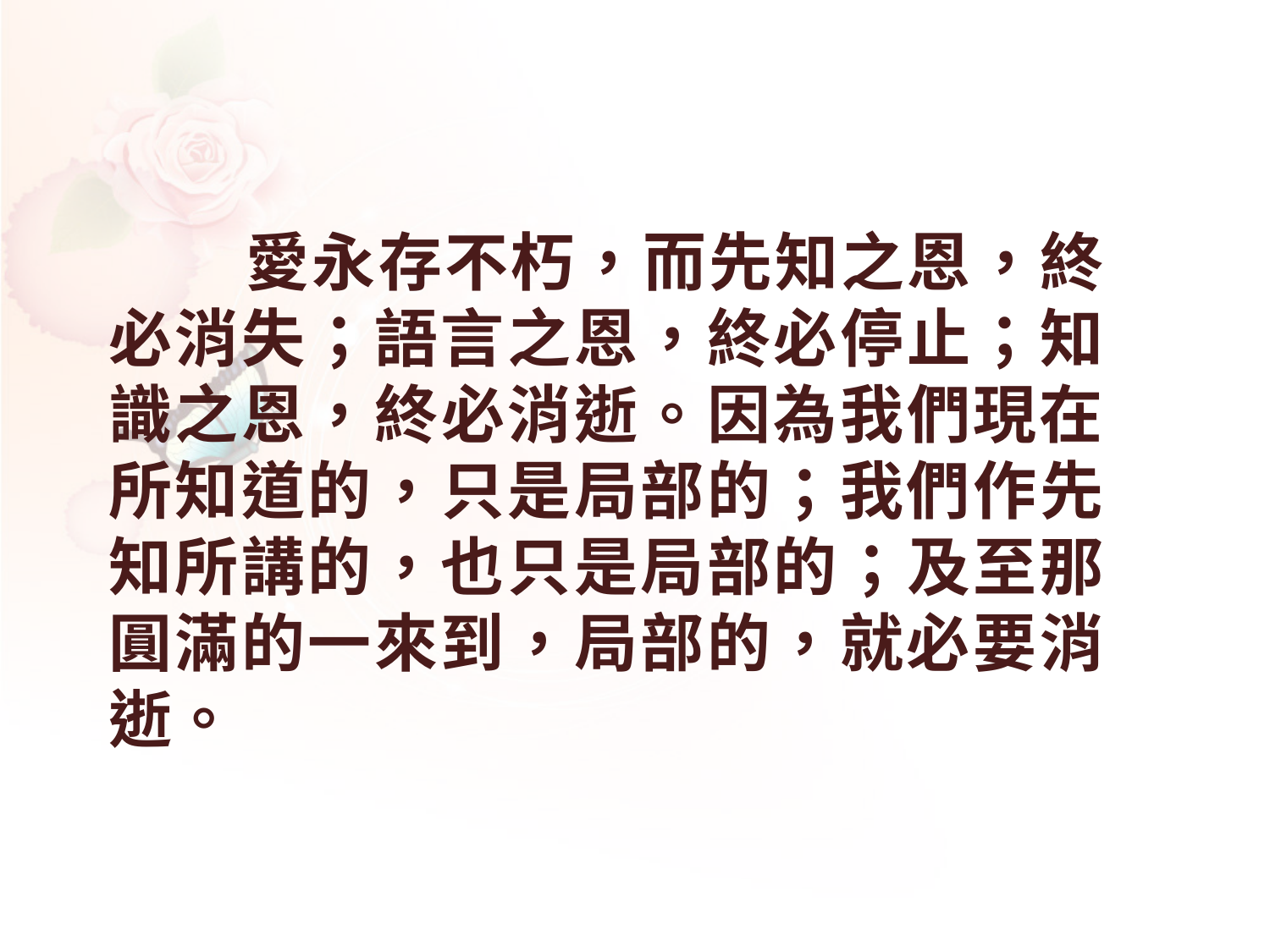

愛永存不朽，而先知之恩，終必消失；語言之恩，終必停止；知識之恩，終必消逝。因為我們現在所知道的，只是局部的；我們作先知所講的，也只是局部的；及至那圓滿的一來到，局部的，就必要消逝。